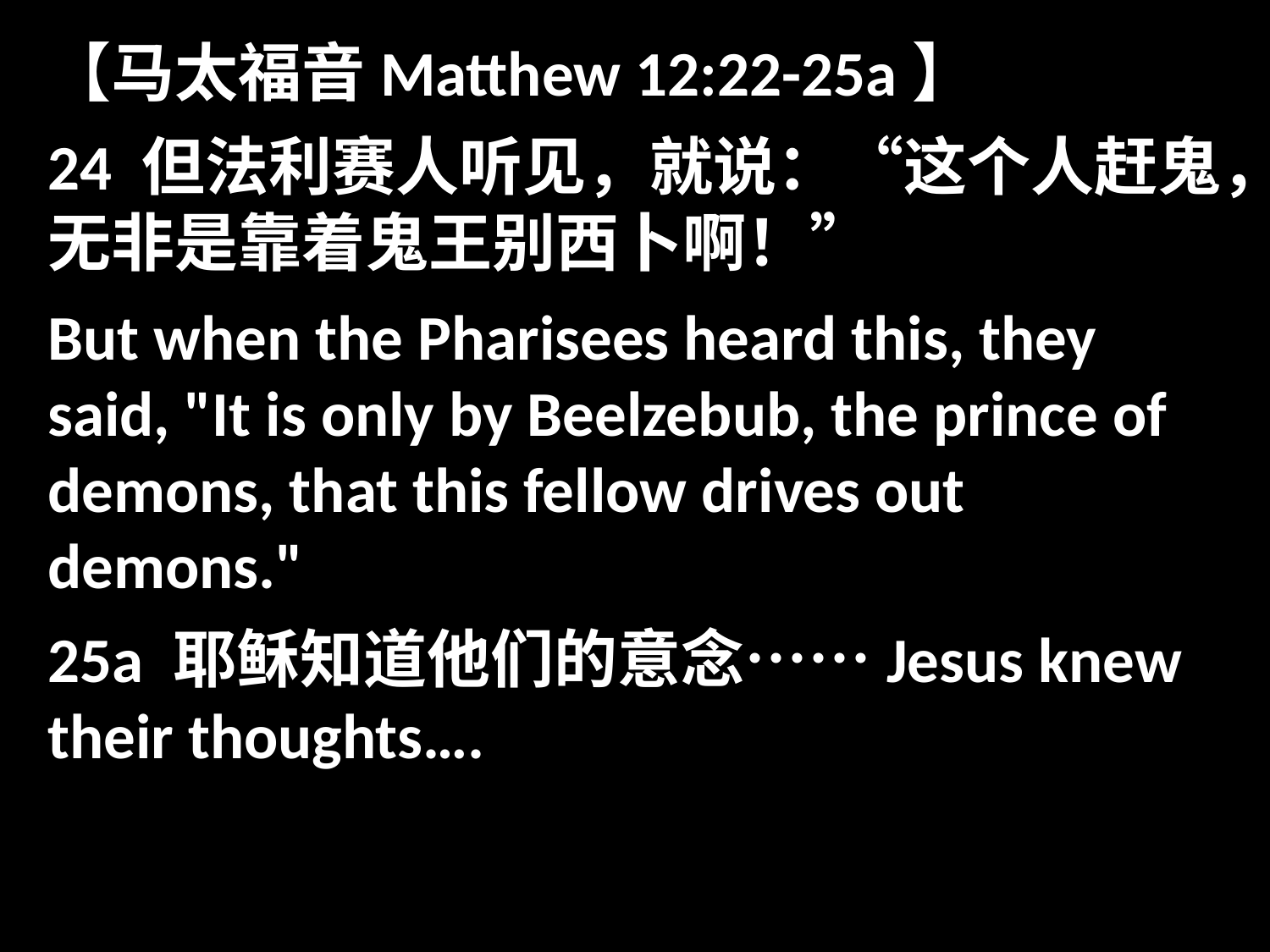

【马太福音Matthew 12:22-25a】
24 但法利赛人听见，就说：“这个人赶鬼，无非是靠着鬼王别西卜啊！”
But when the Pharisees heard this, they said, "It is only by Beelzebub, the prince of demons, that this fellow drives out demons."
25a 耶稣知道他们的意念……Jesus knew their thoughts….